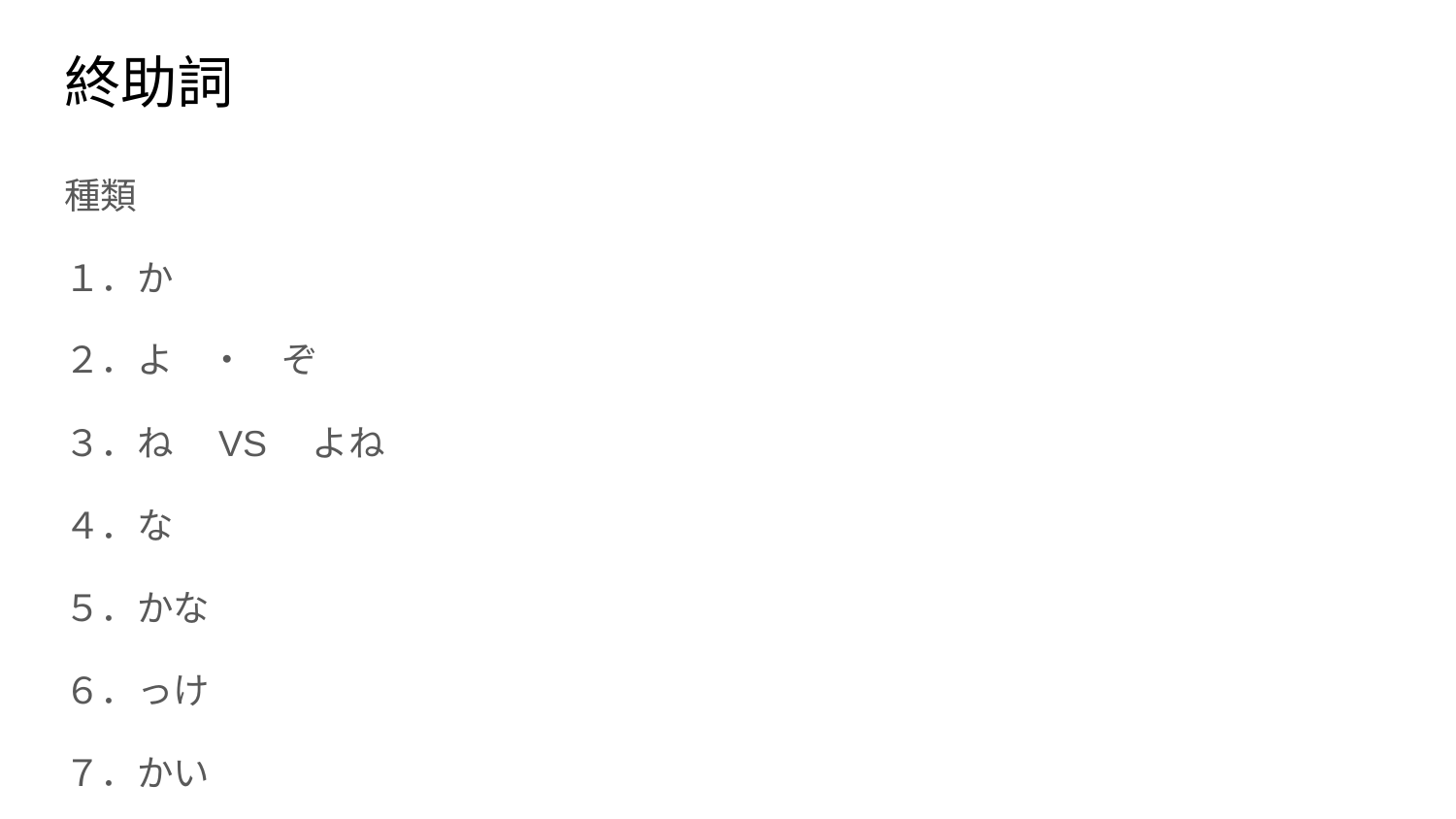

# 終助詞
種類
１．か
２．よ　・　ぞ
３．ね　VS　よね
４．な
５．かな
６．っけ
７．かい